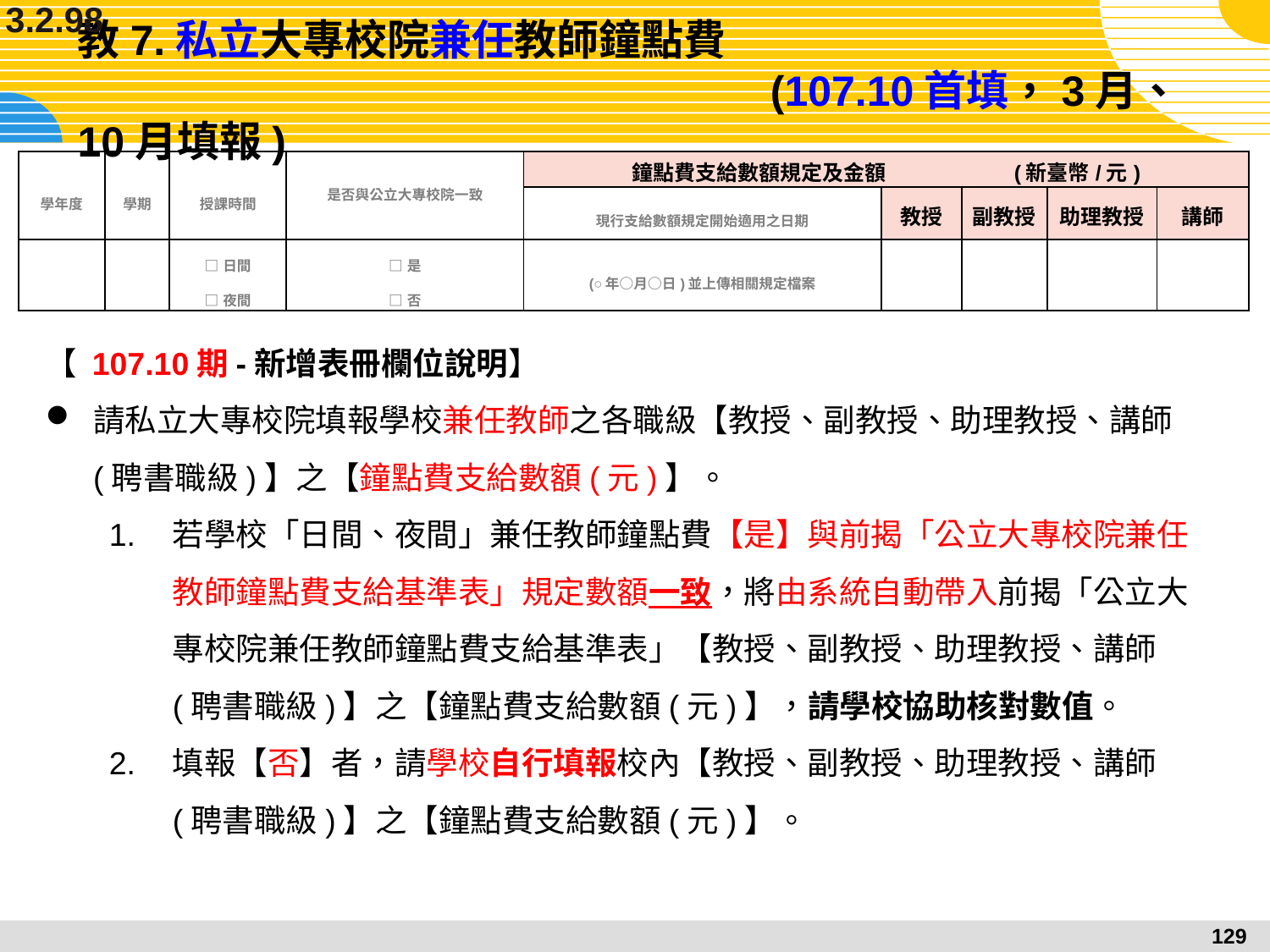

3.2.98
# 教7.私立大專校院兼任教師鐘點費								     (107.10首填，3月、10月填報)
| 學年度 | 學期 | 授課時間 | 是否與公立大專校院一致 | 鐘點費支給數額規定及金額 (新臺幣/元) |  |  |  |  |
| --- | --- | --- | --- | --- | --- | --- | --- | --- |
|  |  |  |  | 現行支給數額規定開始適用之日期 | 教授 | 副教授 | 助理教授 | 講師 |
|  |  | □日間 □夜間 | □是 □否 | (○年○月○日)並上傳相關規定檔案 |  |  |  |  |
【 107.10期-新增表冊欄位說明】
請私立大專校院填報學校兼任教師之各職級【教授、副教授、助理教授、講師(聘書職級)】之【鐘點費支給數額(元)】。
若學校「日間、夜間」兼任教師鐘點費【是】與前揭「公立大專校院兼任教師鐘點費支給基準表」規定數額一致，將由系統自動帶入前揭「公立大專校院兼任教師鐘點費支給基準表」【教授、副教授、助理教授、講師(聘書職級)】之【鐘點費支給數額(元)】，請學校協助核對數值。
填報【否】者，請學校自行填報校內【教授、副教授、助理教授、講師(聘書職級)】之【鐘點費支給數額(元)】。